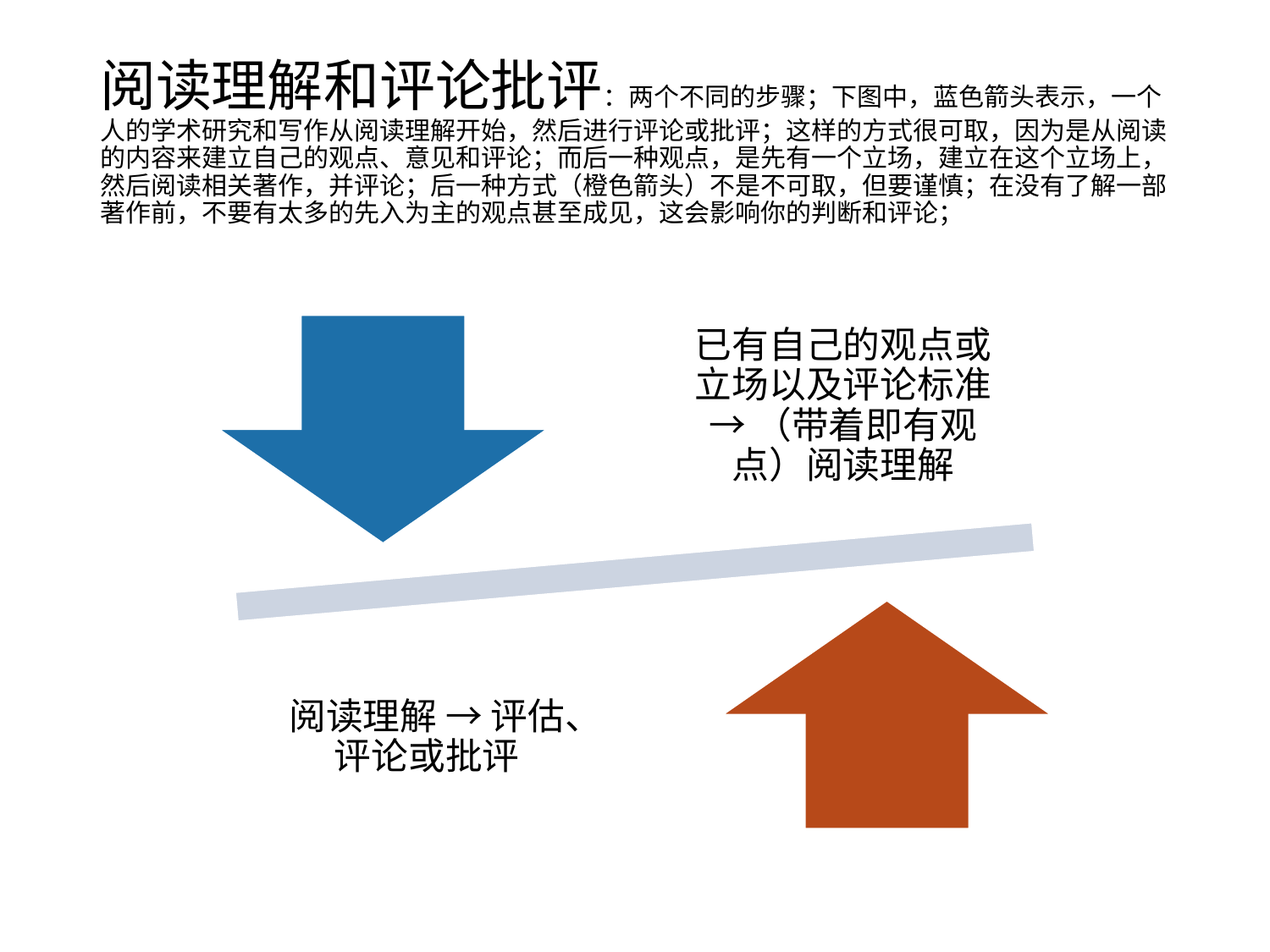

# 阅读理解和评论批评：两个不同的步骤；下图中，蓝色箭头表示，一个人的学术研究和写作从阅读理解开始，然后进行评论或批评；这样的方式很可取，因为是从阅读的内容来建立自己的观点、意见和评论；而后一种观点，是先有一个立场，建立在这个立场上，然后阅读相关著作，并评论；后一种方式（橙色箭头）不是不可取，但要谨慎；在没有了解一部著作前，不要有太多的先入为主的观点甚至成见，这会影响你的判断和评论；
已有自己的观点或立场以及评论标准 → （带着即有观点）阅读理解
阅读理解 → 评估、评论或批评